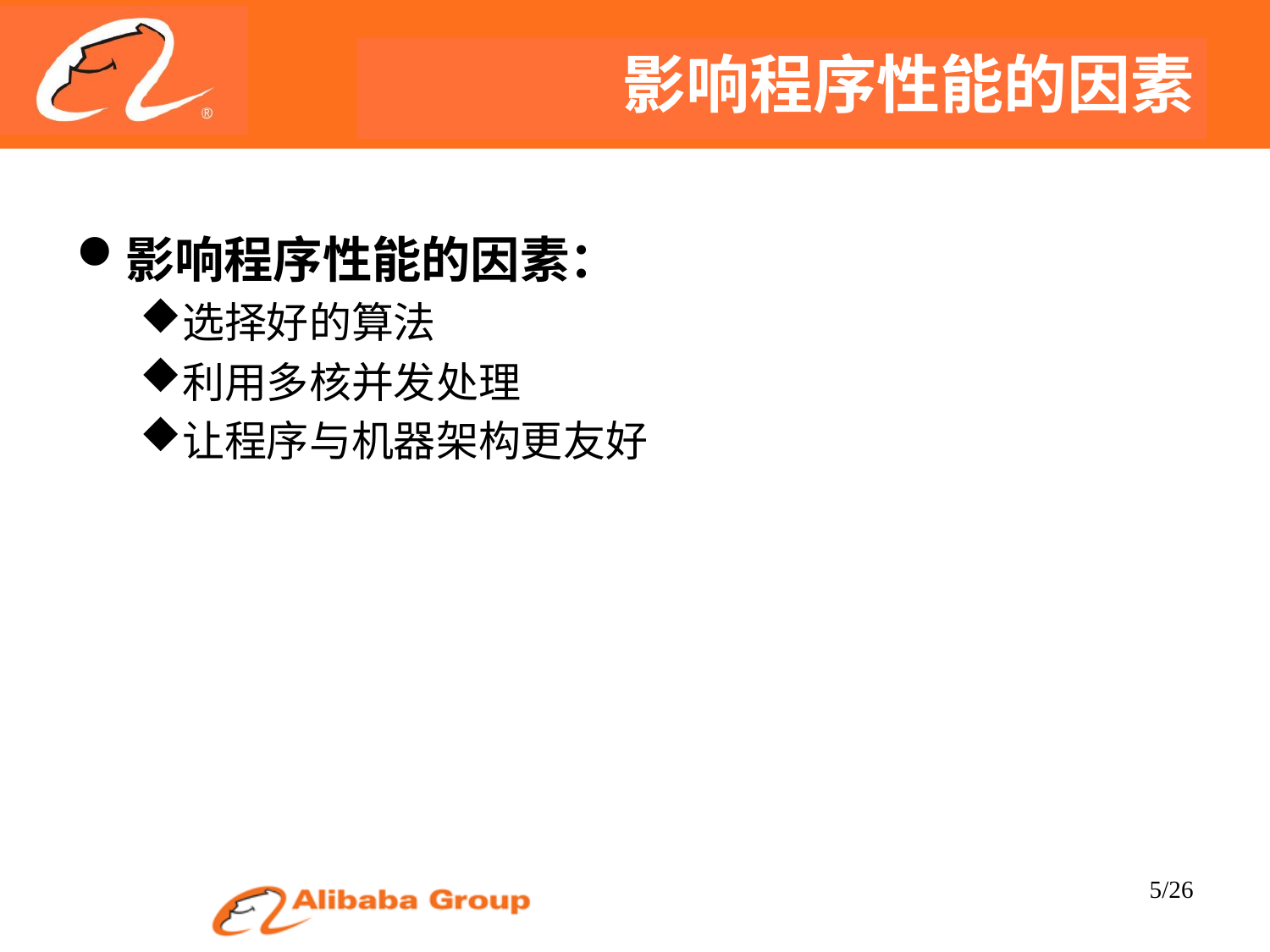

# 影响程序性能的因素
影响程序性能的因素：
选择好的算法
利用多核并发处理
让程序与机器架构更友好

5/26